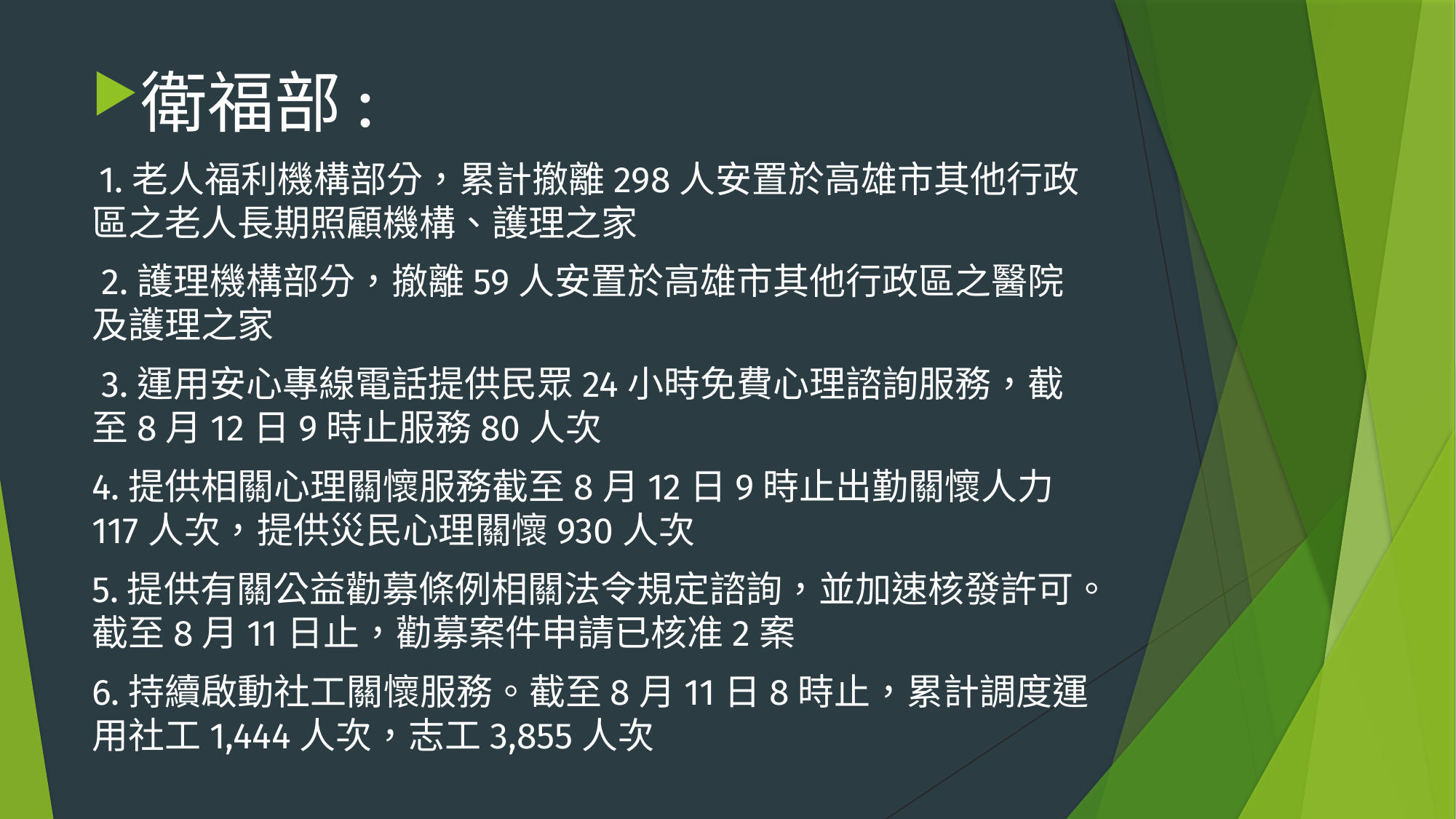

衛福部:
 1.老人福利機構部分，累計撤離298人安置於高雄市其他行政區之老人長期照顧機構、護理之家
 2.護理機構部分，撤離59人安置於高雄市其他行政區之醫院及護理之家
 3.運用安心專線電話提供民眾24小時免費心理諮詢服務，截至8月12日9時止服務80人次
4.提供相關心理關懷服務截至8月12日9時止出勤關懷人力117人次，提供災民心理關懷930人次
5.提供有關公益勸募條例相關法令規定諮詢，並加速核發許可。截至8月11日止，勸募案件申請已核准2案
6.持續啟動社工關懷服務。截至8月11日8時止，累計調度運用社工1,444人次，志工3,855人次